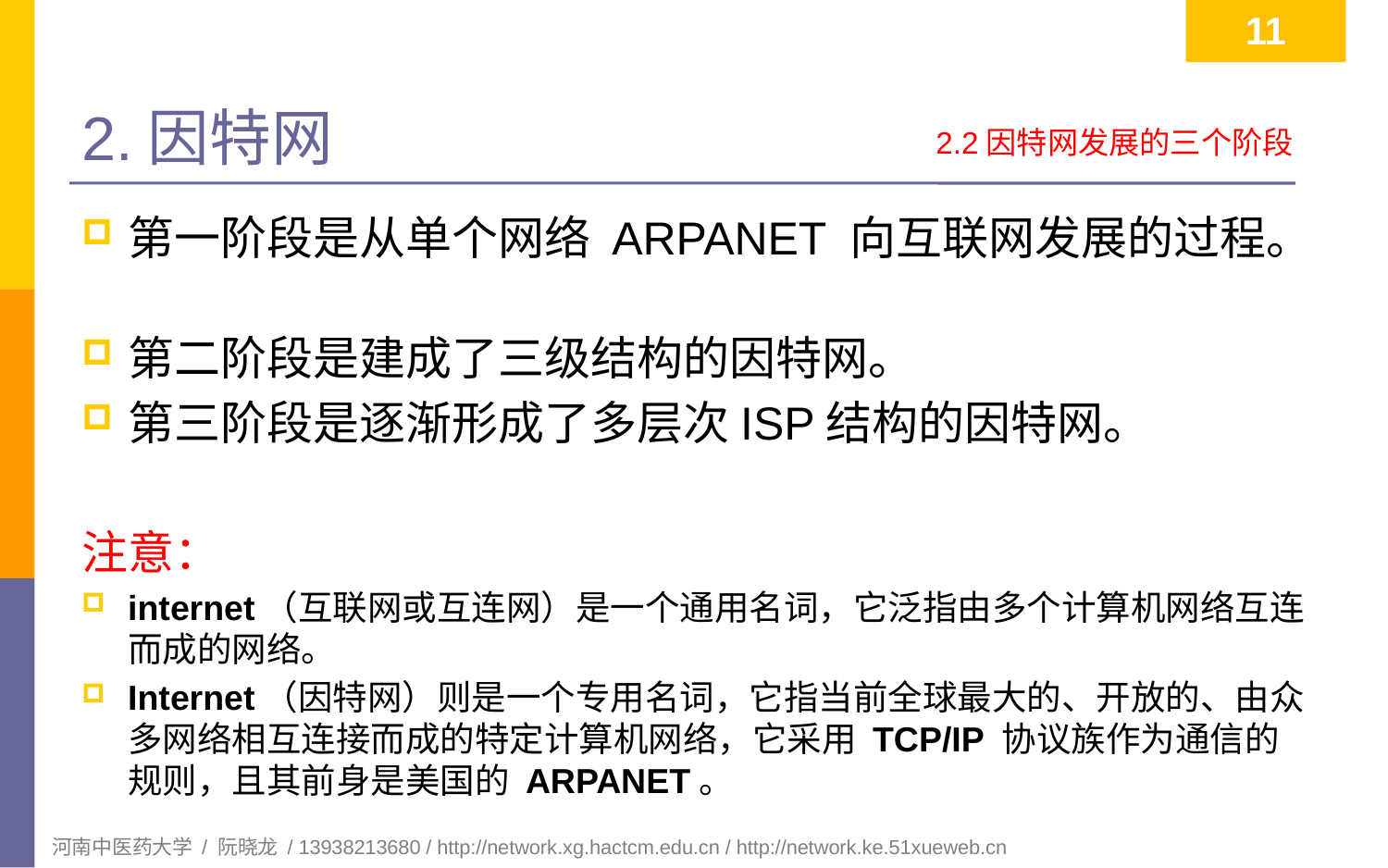

11
# 2.因特网
2.2因特网发展的三个阶段
第一阶段是从单个网络 ARPANET 向互联网发展的过程。
第二阶段是建成了三级结构的因特网。
第三阶段是逐渐形成了多层次ISP结构的因特网。

注意：
internet（互联网或互连网）是一个通用名词，它泛指由多个计算机网络互连而成的网络。
Internet（因特网）则是一个专用名词，它指当前全球最大的、开放的、由众多网络相互连接而成的特定计算机网络，它采用 TCP/IP 协议族作为通信的规则，且其前身是美国的 ARPANET。